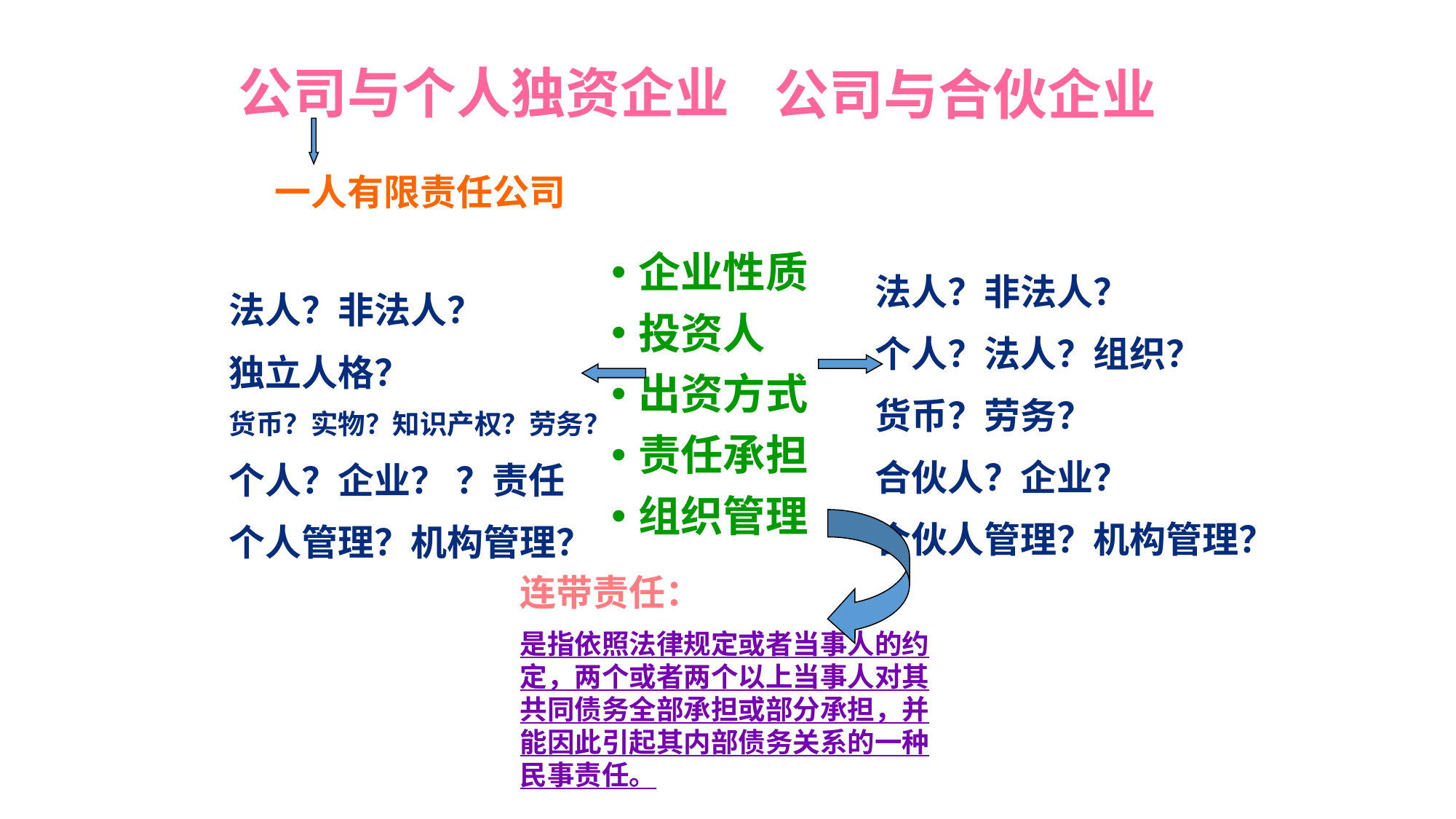

# 公司与个人独资企业
公司与合伙企业

一人有限责任公司
企业性质
投资人
出资方式
责任承担
组织管理
法人？非法人？
个人？法人？组织？
货币？劳务？
合伙人？企业？
合伙人管理？机构管理？
法人？非法人？
独立人格？
货币？实物？知识产权？劳务？
个人？企业？ ？责任
个人管理？机构管理？

连带责任：
是指依照法律规定或者当事人的约定，两个或者两个以上当事人对其共同债务全部承担或部分承担，并能因此引起其内部债务关系的一种民事责任。